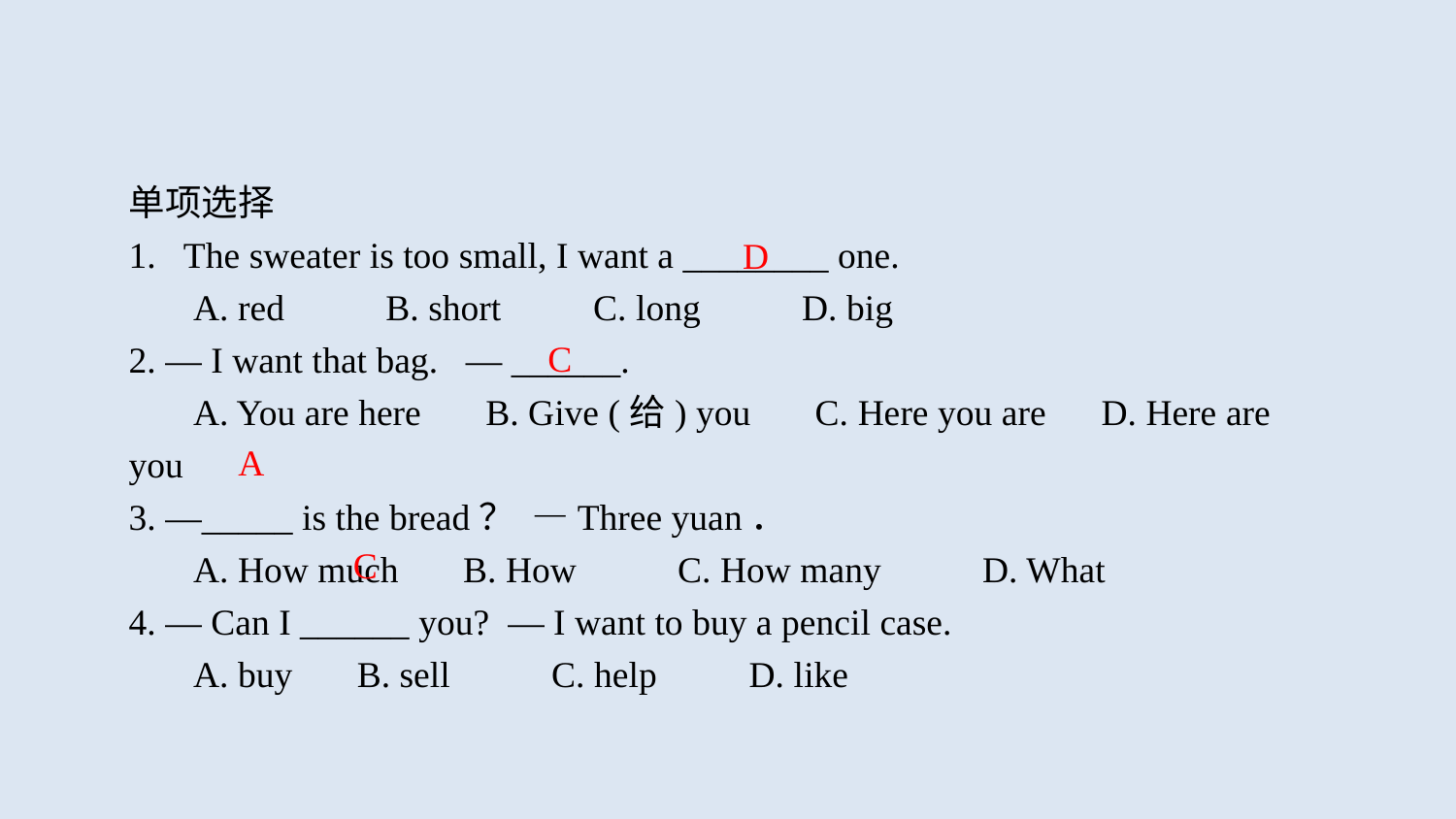

单项选择
The sweater is too small, I want a ________ one.
       A. red           B. short          C. long           D. big
2. — I want that bag.   — ______.
       A. You are here       B. Give (给) you       C. Here you are      D. Here are you
3. —_____ is the bread？  —Three yuan．
       A. How much       B. How           C. How many           D. What
4. — Can I ______ you?  — I want to buy a pencil case.
       A. buy       B. sell           C. help          D. like
D
C
A
C